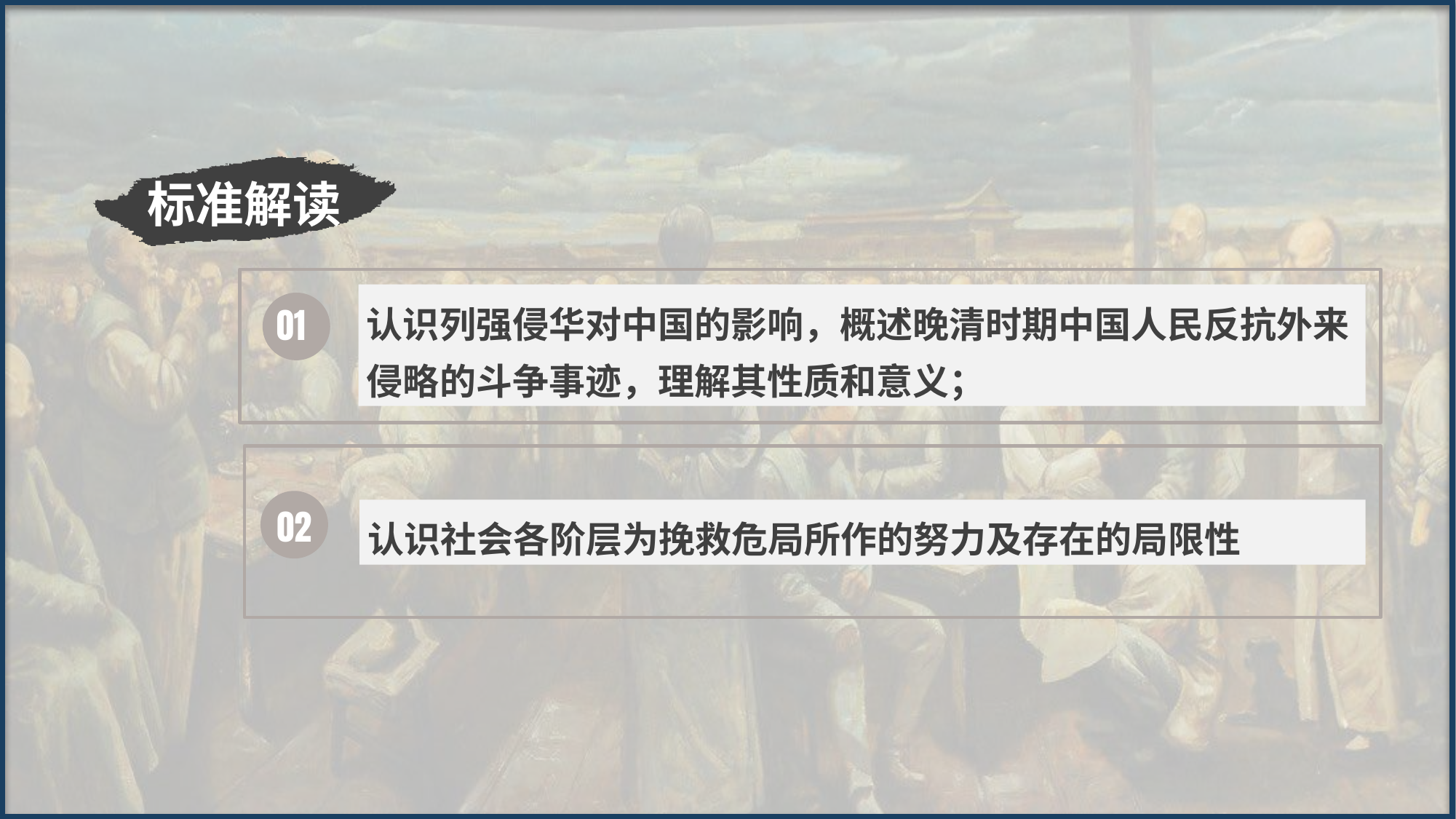

标准解读

认识列强侵华对中国的影响，概述晚清时期中国人民反抗外来侵略的斗争事迹，理解其性质和意义；

01

认识社会各阶层为挽救危局所作的努力及存在的局限性
02